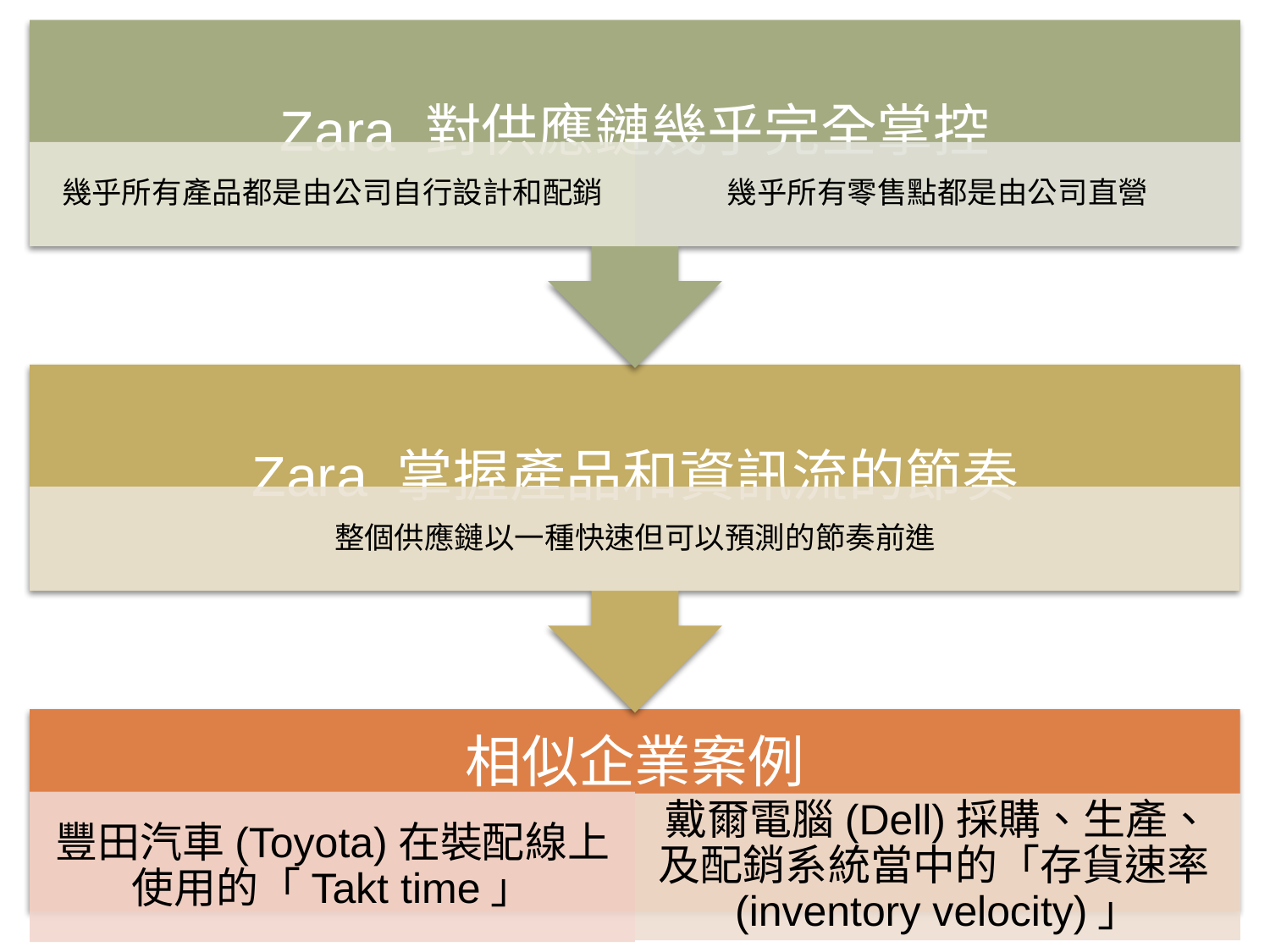

相似企業案例
豐田汽車(Toyota)在裝配線上使用的「Takt time」
戴爾電腦(Dell)採購、生產、及配銷系統當中的「存貨速率(inventory velocity)」
Zara 掌握產品和資訊流的節奏
整個供應鏈以一種快速但可以預測的節奏前進
Zara 對供應鏈幾乎完全掌控
幾乎所有產品都是由公司自行設計和配銷
幾乎所有零售點都是由公司直營